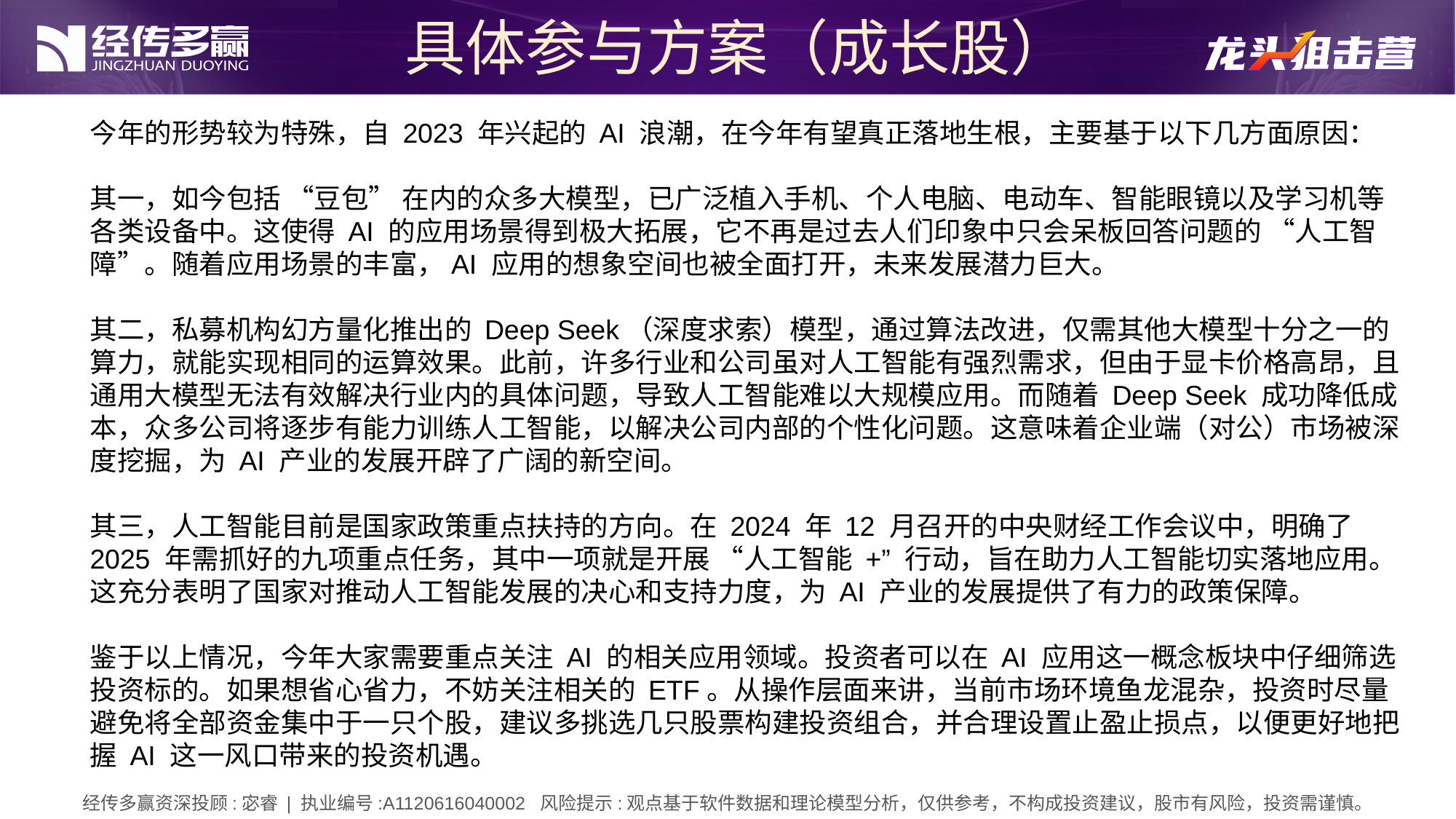

具体参与方案（成长股）
今年的形势较为特殊，自 2023 年兴起的 AI 浪潮，在今年有望真正落地生根，主要基于以下几方面原因：

其一，如今包括 “豆包” 在内的众多大模型，已广泛植入手机、个人电脑、电动车、智能眼镜以及学习机等各类设备中。这使得 AI 的应用场景得到极大拓展，它不再是过去人们印象中只会呆板回答问题的 “人工智障”。随着应用场景的丰富，AI 应用的想象空间也被全面打开，未来发展潜力巨大。

其二，私募机构幻方量化推出的 Deep Seek（深度求索）模型，通过算法改进，仅需其他大模型十分之一的算力，就能实现相同的运算效果。此前，许多行业和公司虽对人工智能有强烈需求，但由于显卡价格高昂，且通用大模型无法有效解决行业内的具体问题，导致人工智能难以大规模应用。而随着 Deep Seek 成功降低成本，众多公司将逐步有能力训练人工智能，以解决公司内部的个性化问题。这意味着企业端（对公）市场被深度挖掘，为 AI 产业的发展开辟了广阔的新空间。

其三，人工智能目前是国家政策重点扶持的方向。在 2024 年 12 月召开的中央财经工作会议中，明确了 2025 年需抓好的九项重点任务，其中一项就是开展 “人工智能 +” 行动，旨在助力人工智能切实落地应用。这充分表明了国家对推动人工智能发展的决心和支持力度，为 AI 产业的发展提供了有力的政策保障。

鉴于以上情况，今年大家需要重点关注 AI 的相关应用领域。投资者可以在 AI 应用这一概念板块中仔细筛选投资标的。如果想省心省力，不妨关注相关的 ETF。从操作层面来讲，当前市场环境鱼龙混杂，投资时尽量避免将全部资金集中于一只个股，建议多挑选几只股票构建投资组合，并合理设置止盈止损点，以便更好地把握 AI 这一风口带来的投资机遇。